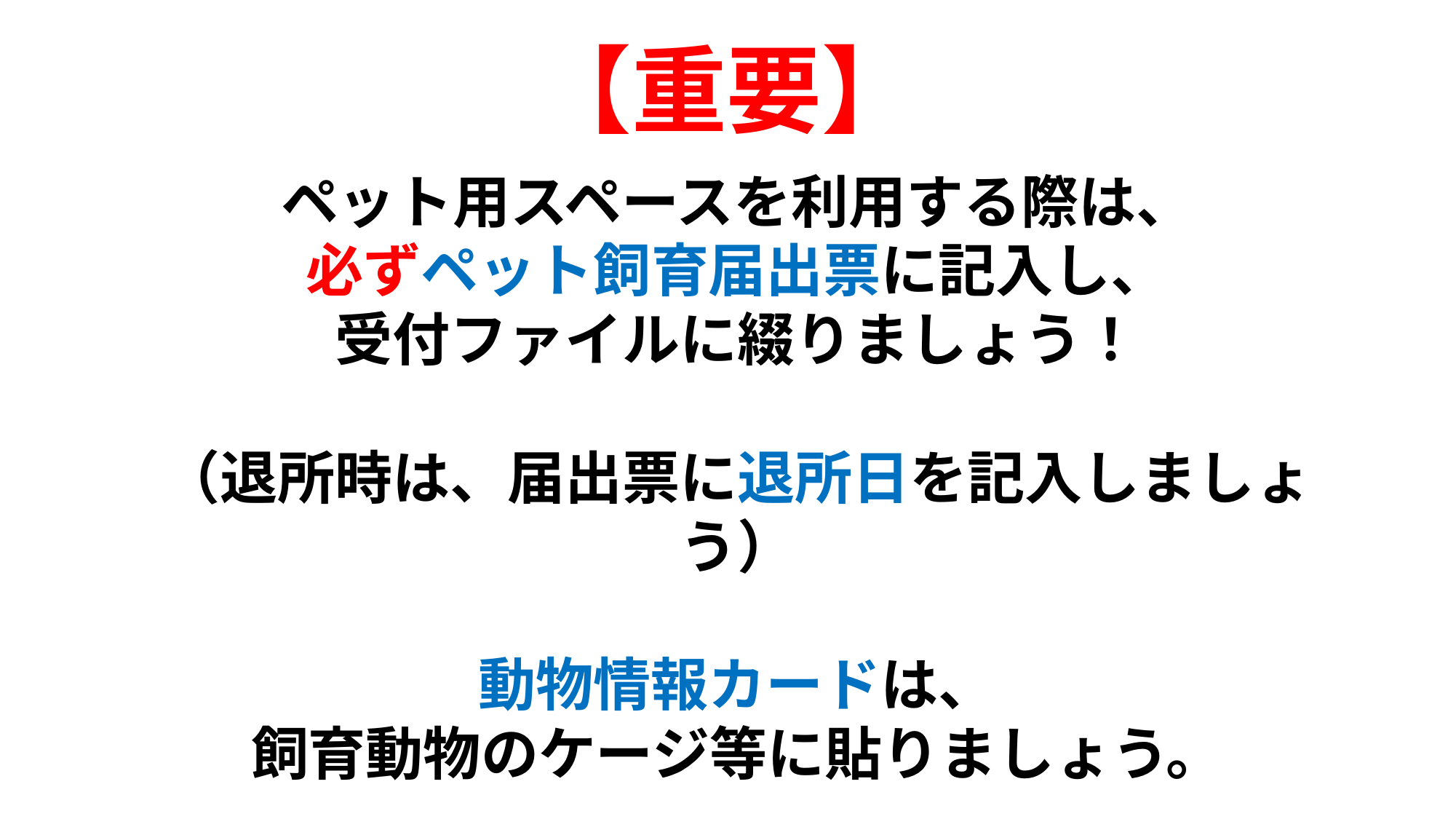

# 【重要】 　 ペット用スペースを利用する際は、 必ずペット飼育届出票に記入し、 受付ファイルに綴りましょう！ （退所時は、届出票に退所日を記入しましょう） 動物情報カードは、 飼育動物のケージ等に貼りましょう。